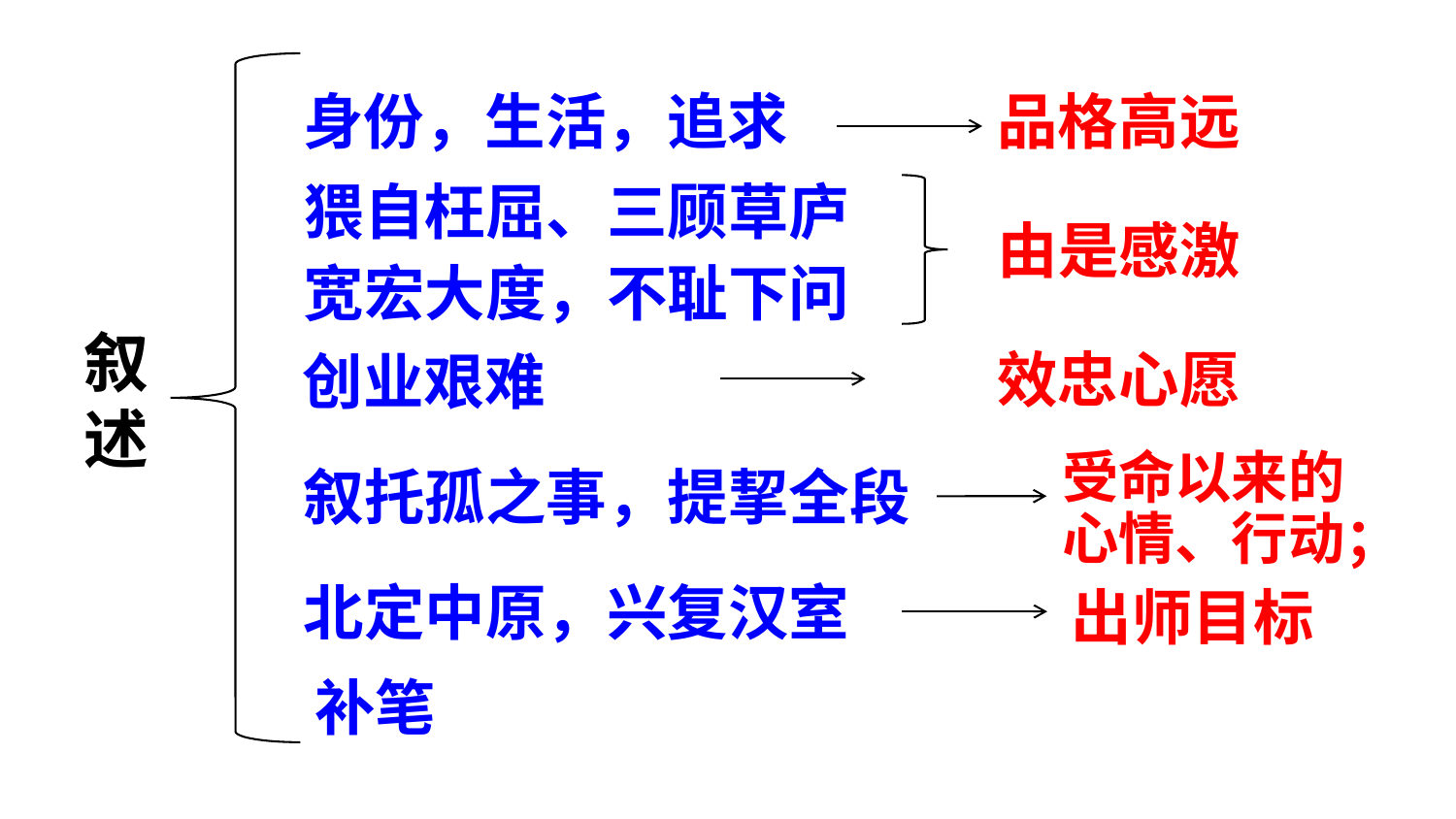

身份，生活，追求
品格高远
猥自枉屈、三顾草庐
宽宏大度，不耻下问

由是感激
叙述
效忠心愿
创业艰难
受命以来的
心情、行动；
叙托孤之事，提挈全段
北定中原，兴复汉室
出师目标
补笔